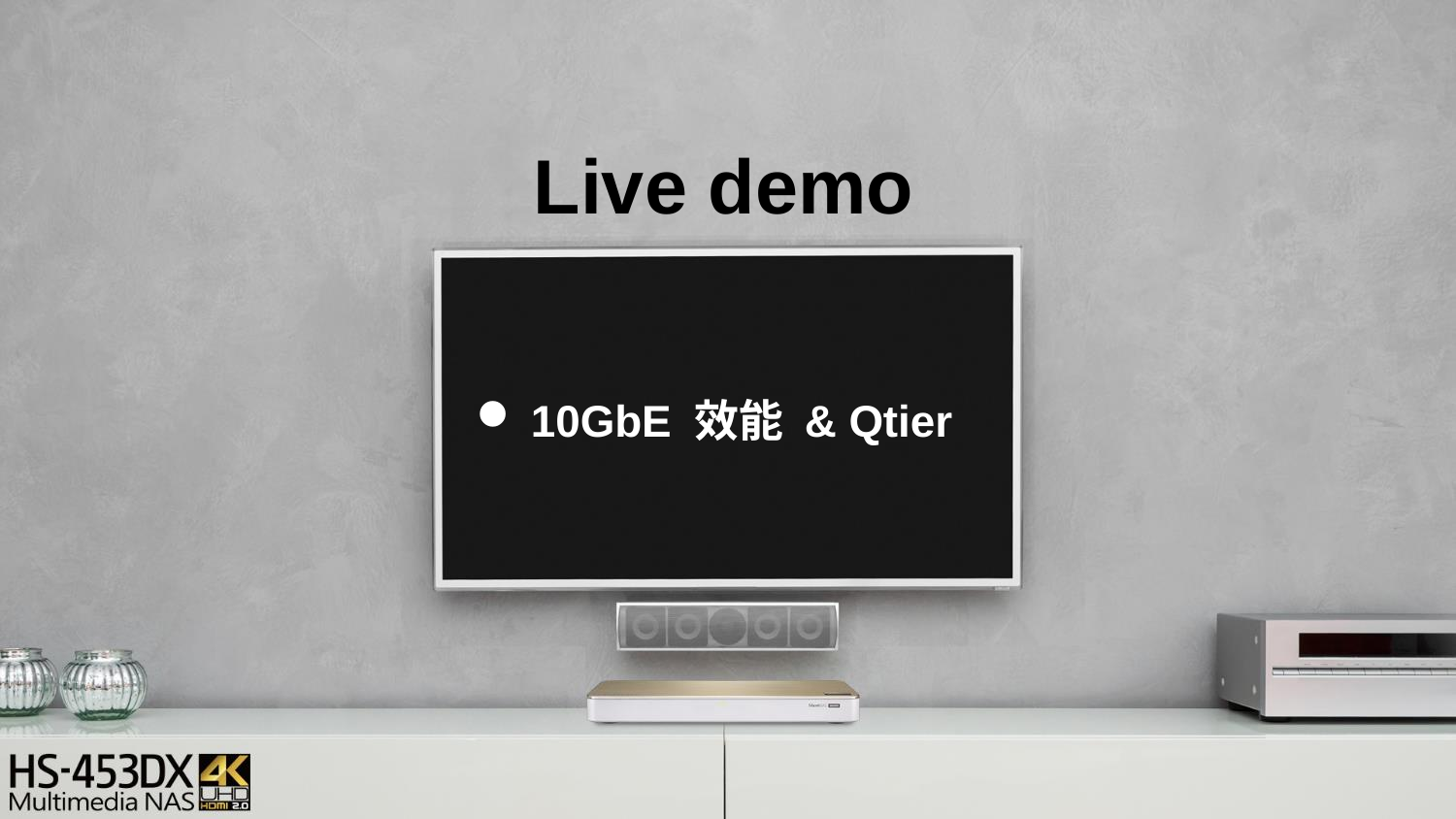

# Live demo
10GbE 效能 & Qtier